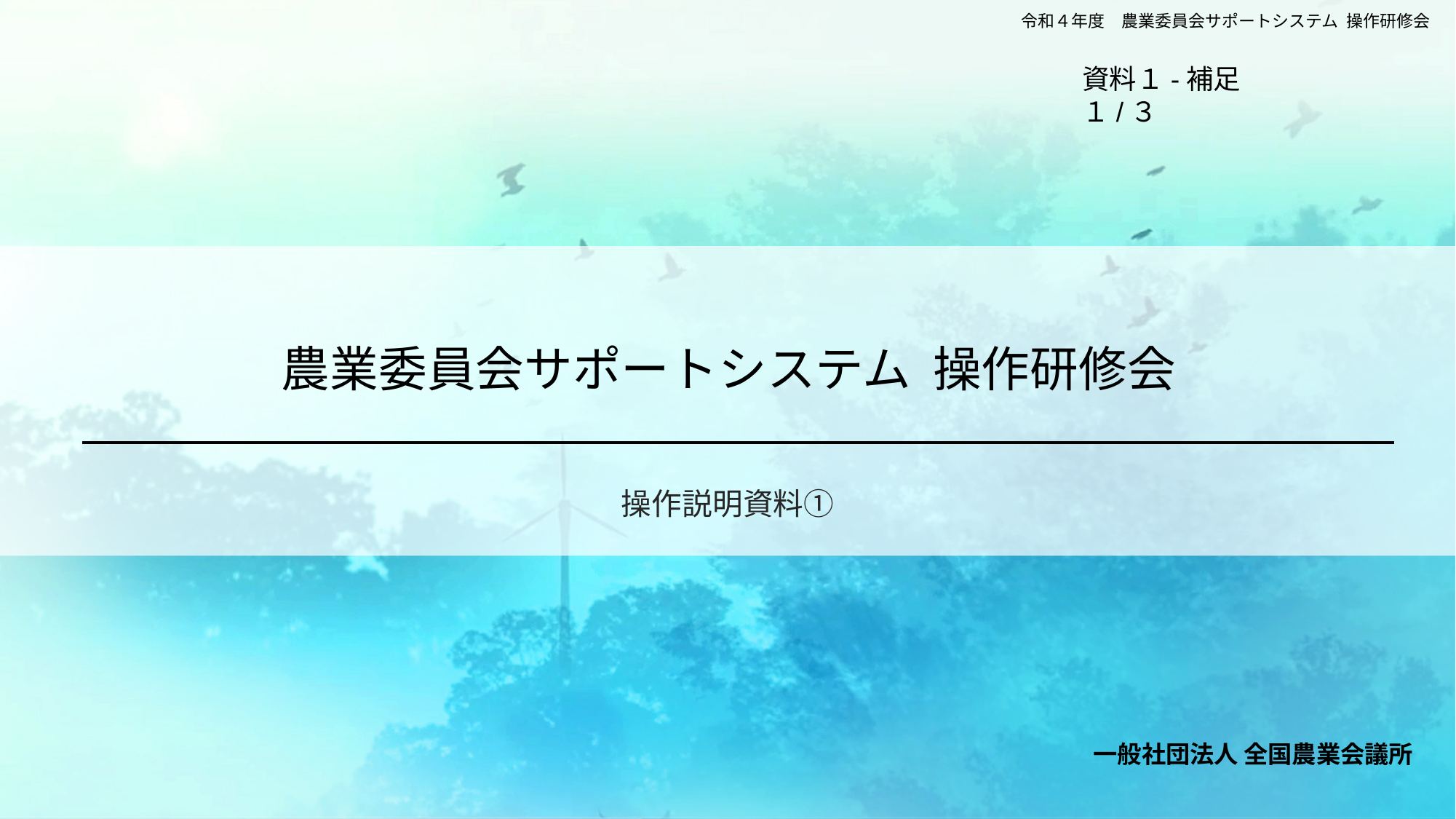

資料１-補足１/３
# 農業委員会サポートシステム  操作研修会
操作説明資料①
一般社団法人 全国農業会議所